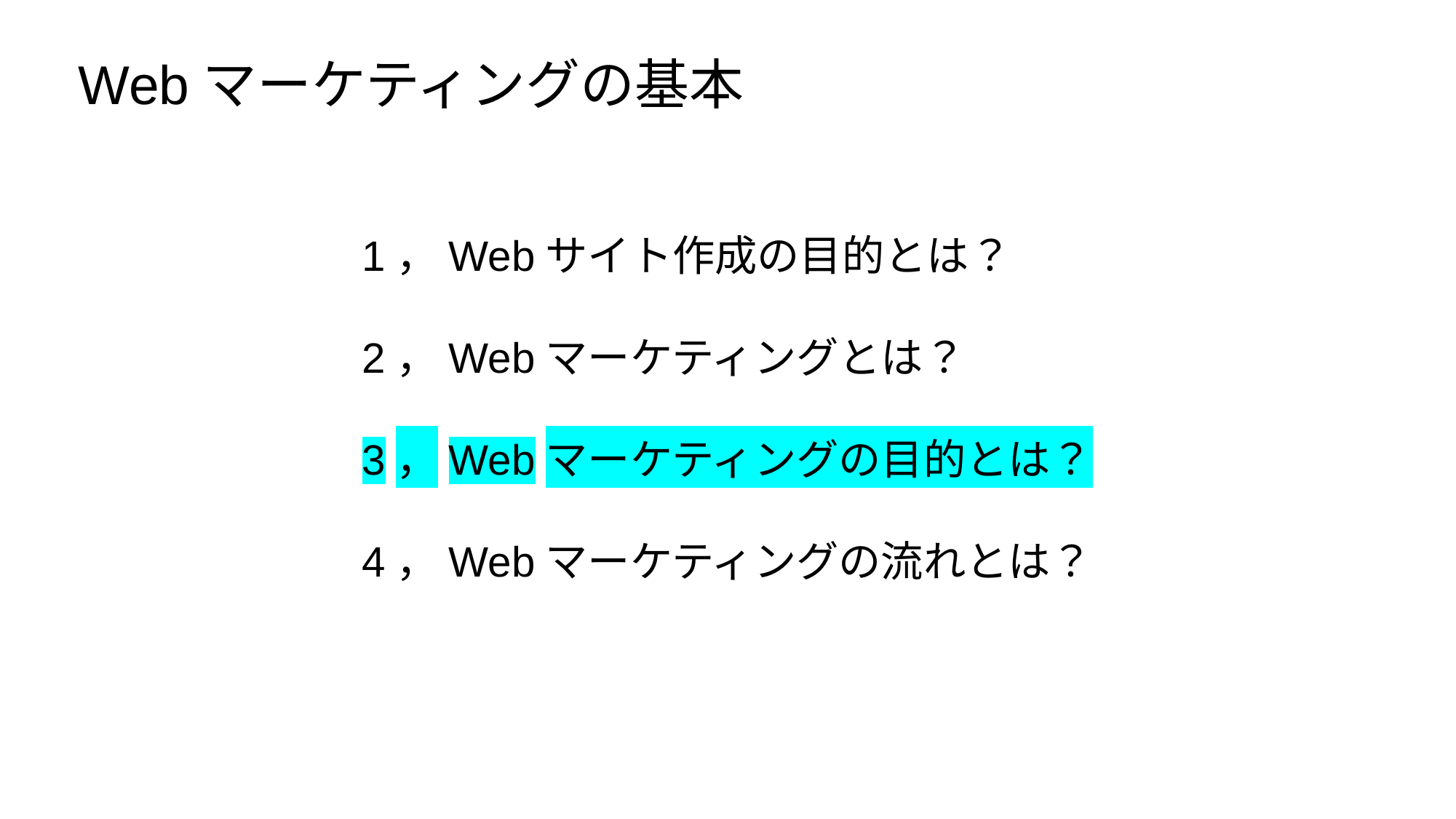

Webマーケティングの基本

1，Webサイト作成の目的とは？

2，Webマーケティングとは？

3，Webマーケティングの目的とは？

4，Webマーケティングの流れとは？